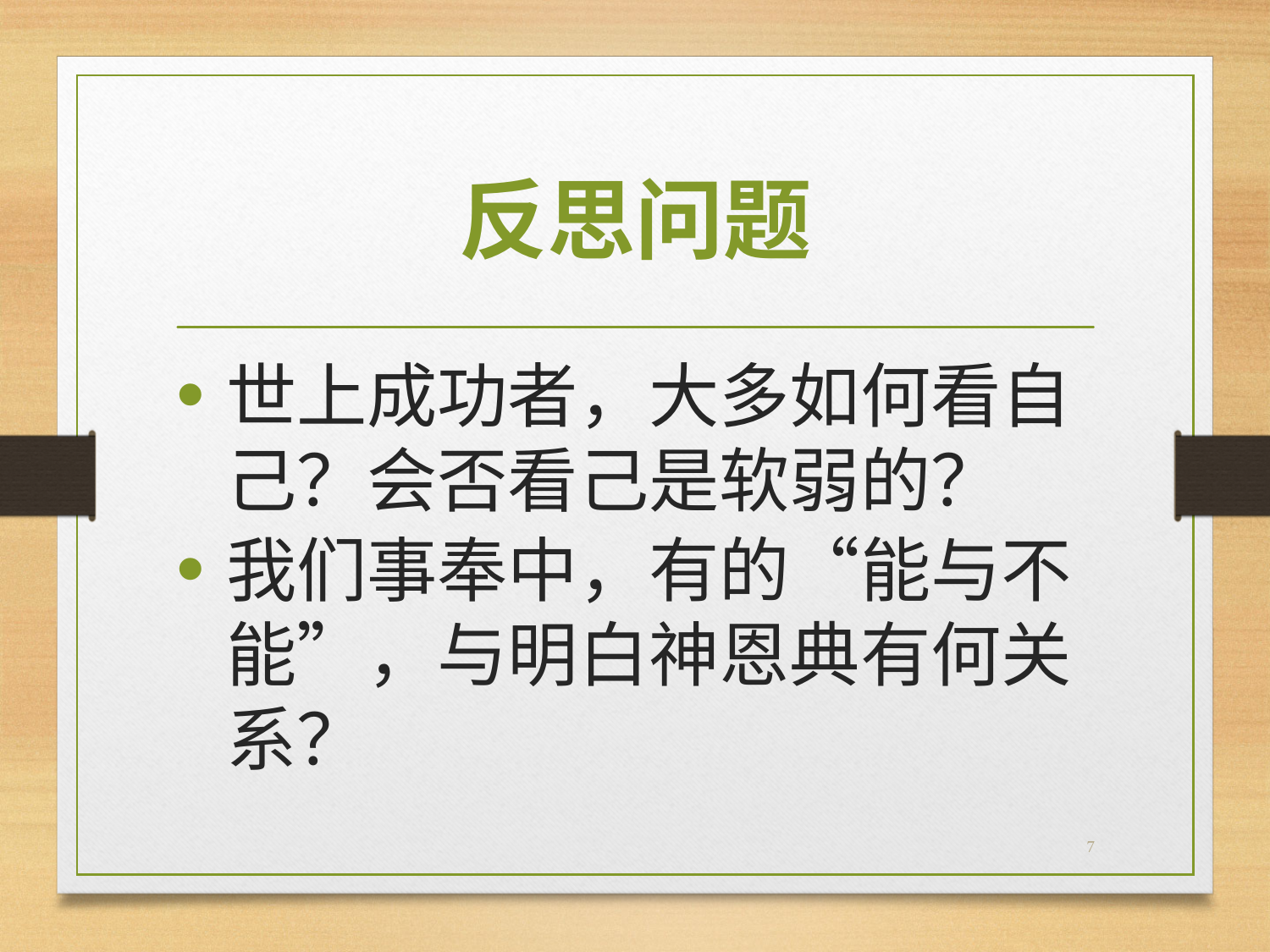

# 反思问题
世上成功者，大多如何看自己？会否看己是软弱的？
我们事奉中，有的“能与不能”，与明白神恩典有何关系？
7